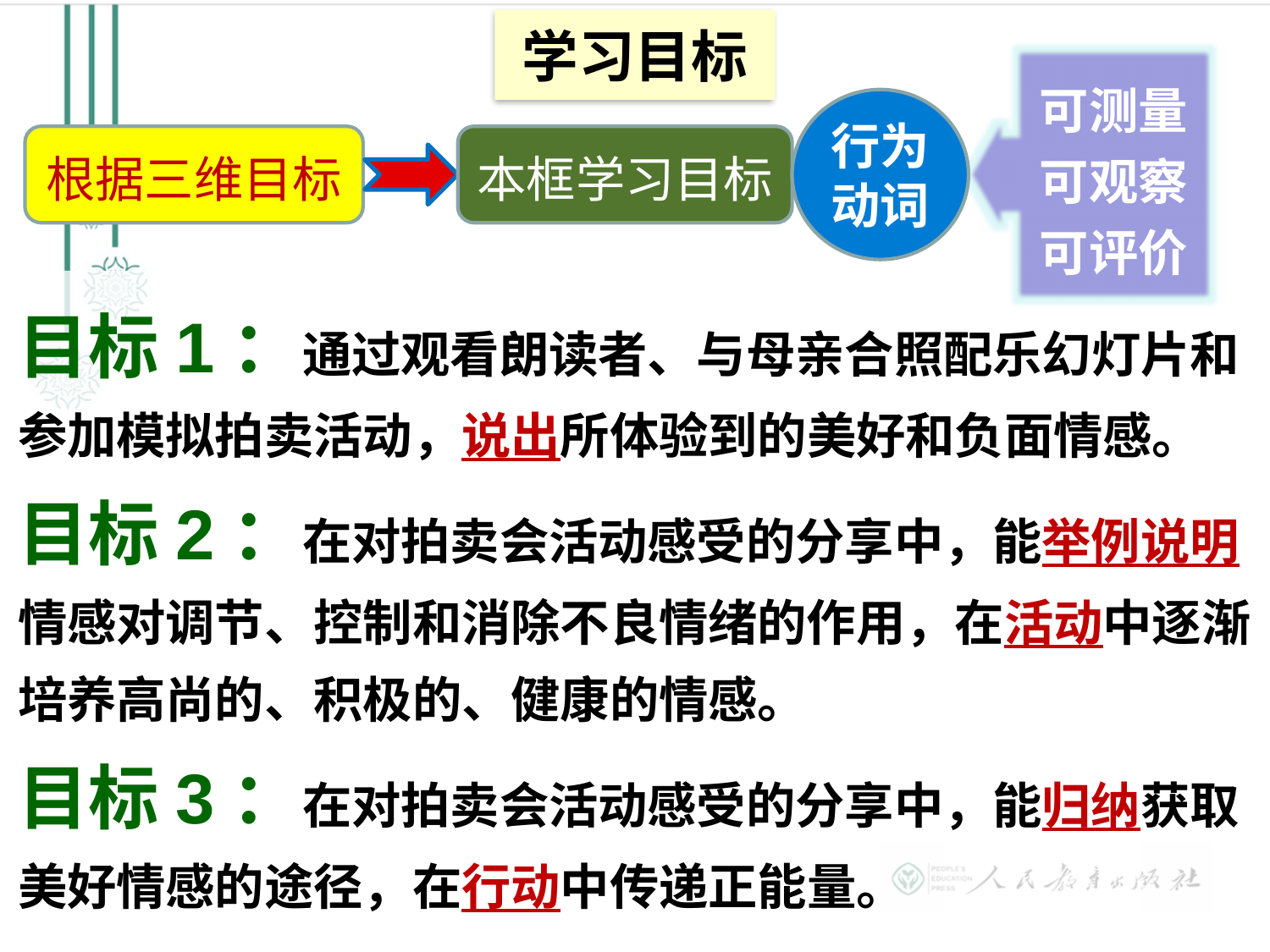

# 学习目标
可测量
可观察
可评价
行为
动词
根据三维目标
本框学习目标

目标1：通过观看朗读者、与母亲合照配乐幻灯片和参加模拟拍卖活动，说出所体验到的美好和负面情感。
目标2：在对拍卖会活动感受的分享中，能举例说明情感对调节、控制和消除不良情绪的作用，在活动中逐渐培养高尚的、积极的、健康的情感。
目标3：在对拍卖会活动感受的分享中，能归纳获取美好情感的途径，在行动中传递正能量。